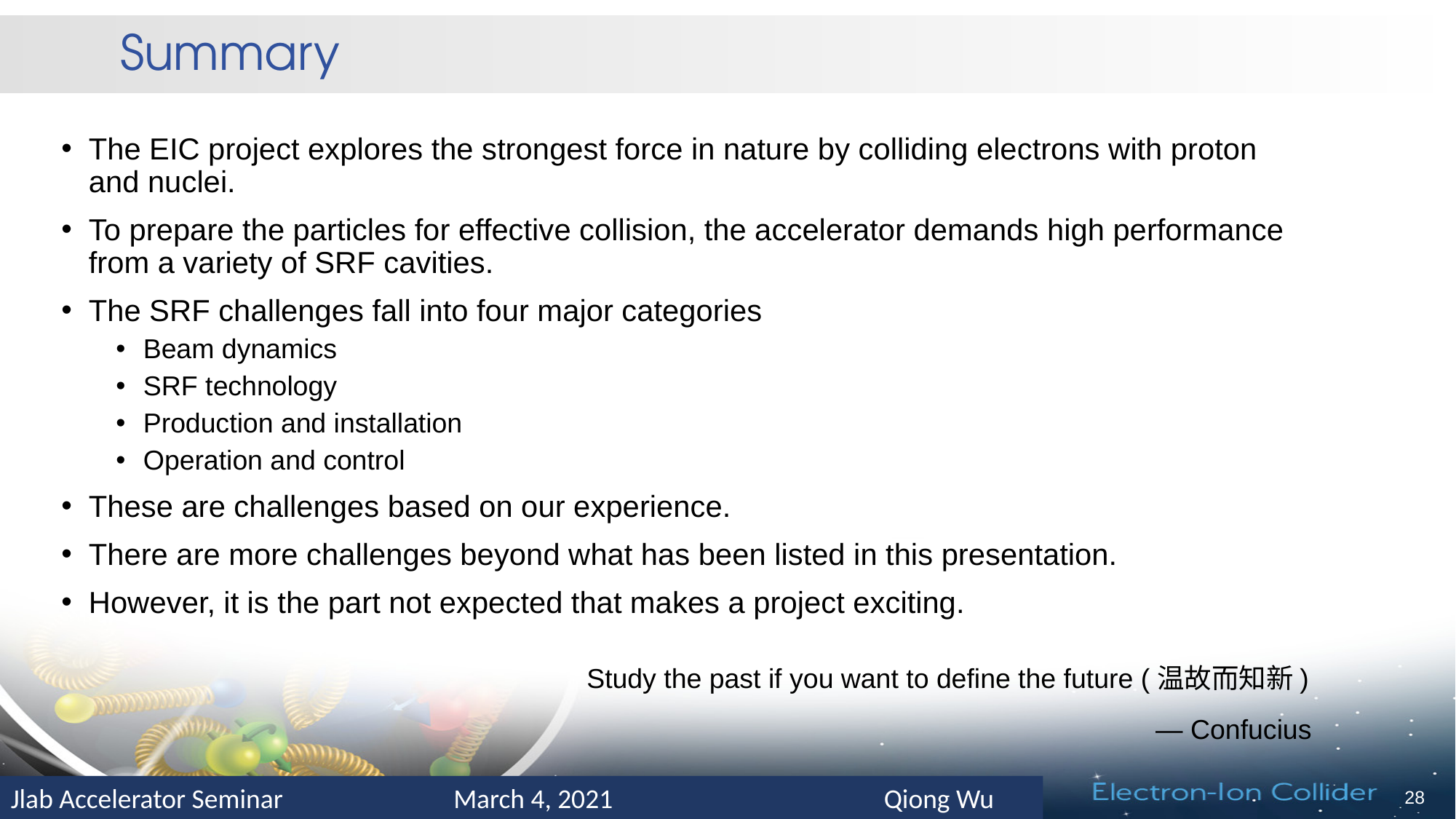

# Summary
The EIC project explores the strongest force in nature by colliding electrons with proton and nuclei.
To prepare the particles for effective collision, the accelerator demands high performance from a variety of SRF cavities.
The SRF challenges fall into four major categories
Beam dynamics
SRF technology
Production and installation
Operation and control
These are challenges based on our experience.
There are more challenges beyond what has been listed in this presentation.
However, it is the part not expected that makes a project exciting.
Study the past if you want to define the future (温故而知新)
― Confucius
28